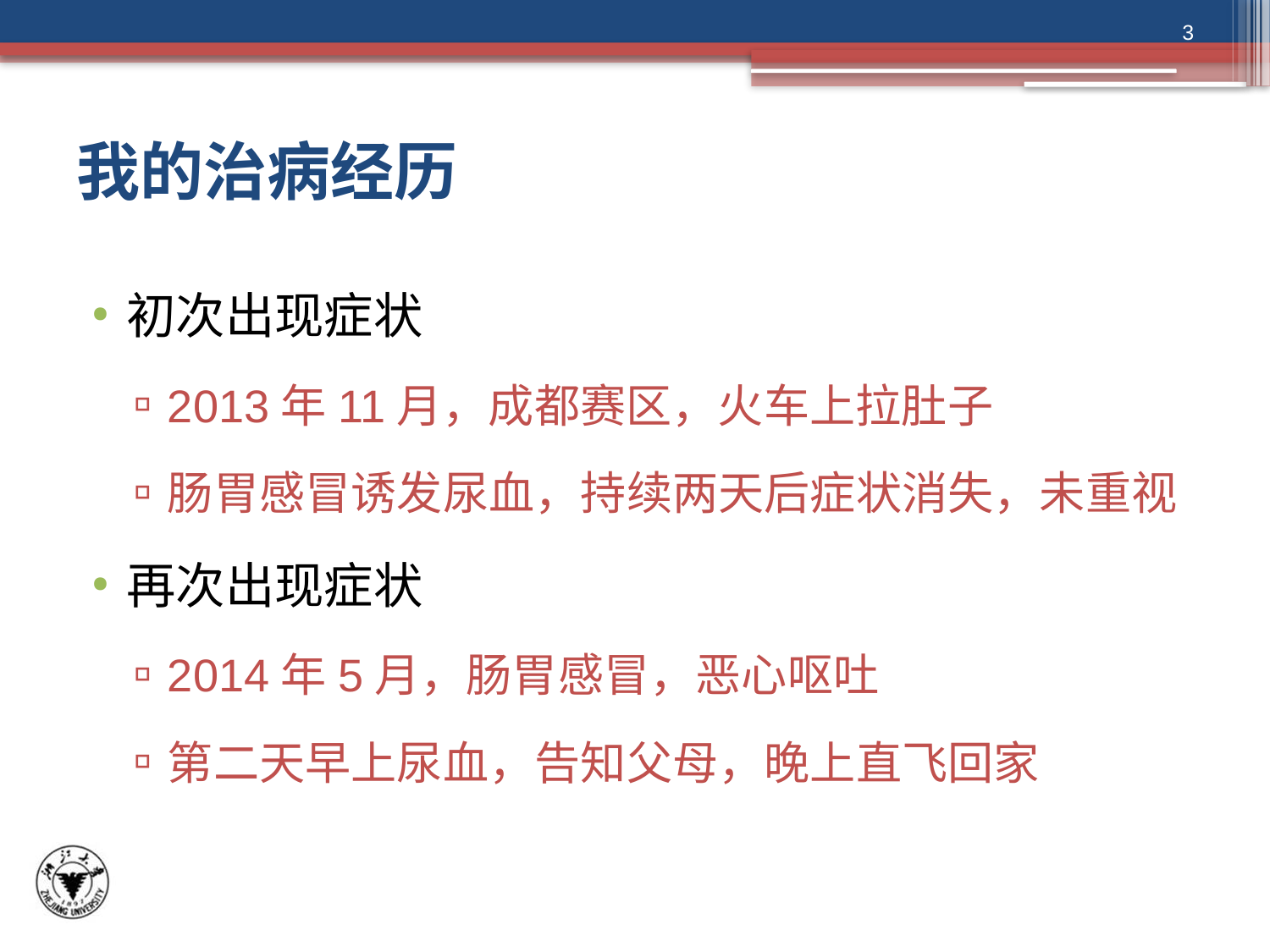

3
# 我的治病经历
初次出现症状
2013年11月，成都赛区，火车上拉肚子
肠胃感冒诱发尿血，持续两天后症状消失，未重视
再次出现症状
2014年5月，肠胃感冒，恶心呕吐
第二天早上尿血，告知父母，晚上直飞回家